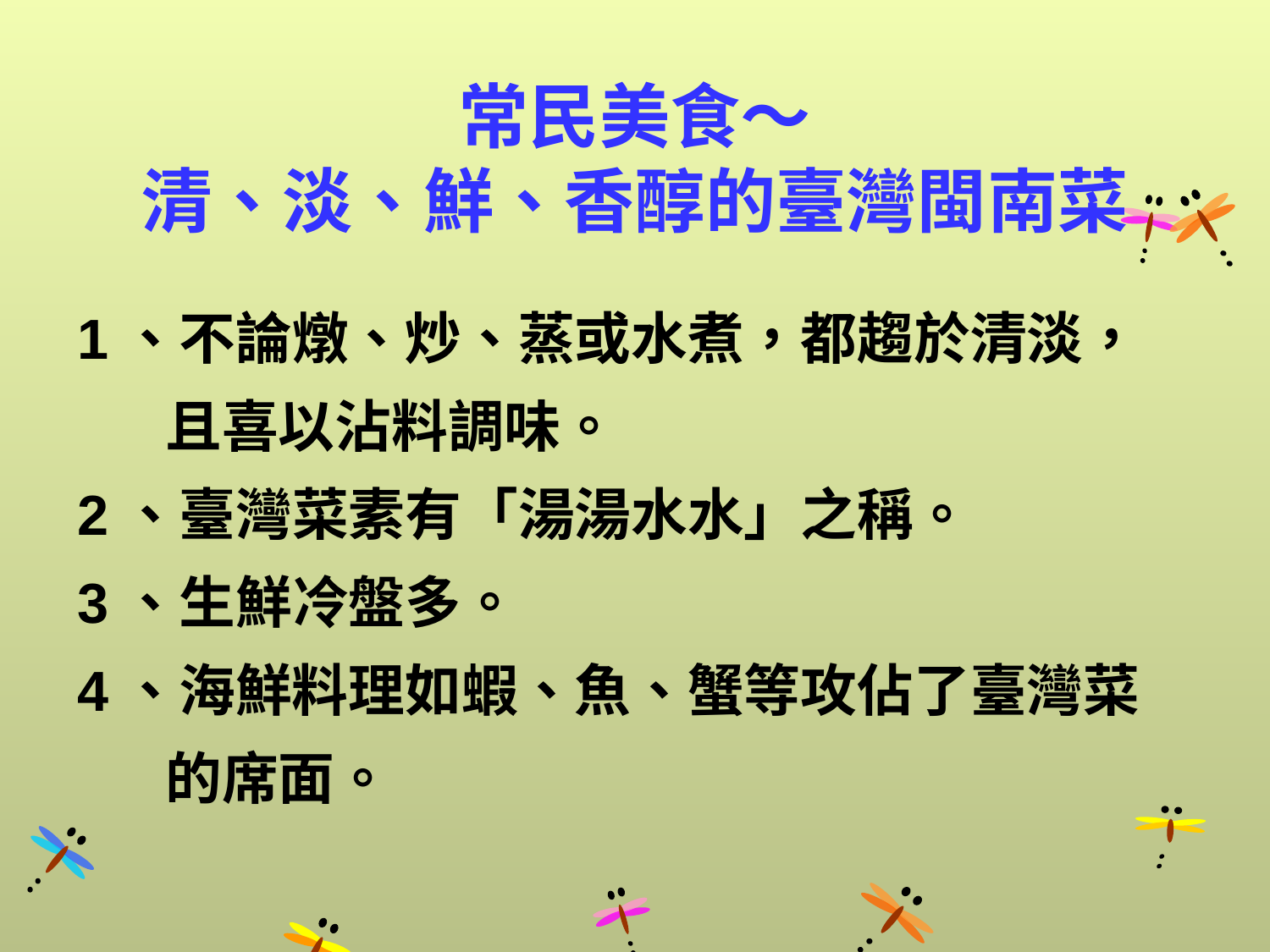

# 常民美食～ 清、淡、鮮、香醇的臺灣閩南菜
1、不論燉、炒、蒸或水煮，都趨於清淡，且喜以沾料調味。
2、臺灣菜素有「湯湯水水」之稱。
3、生鮮冷盤多。
4、海鮮料理如蝦、魚、蟹等攻佔了臺灣菜的席面。